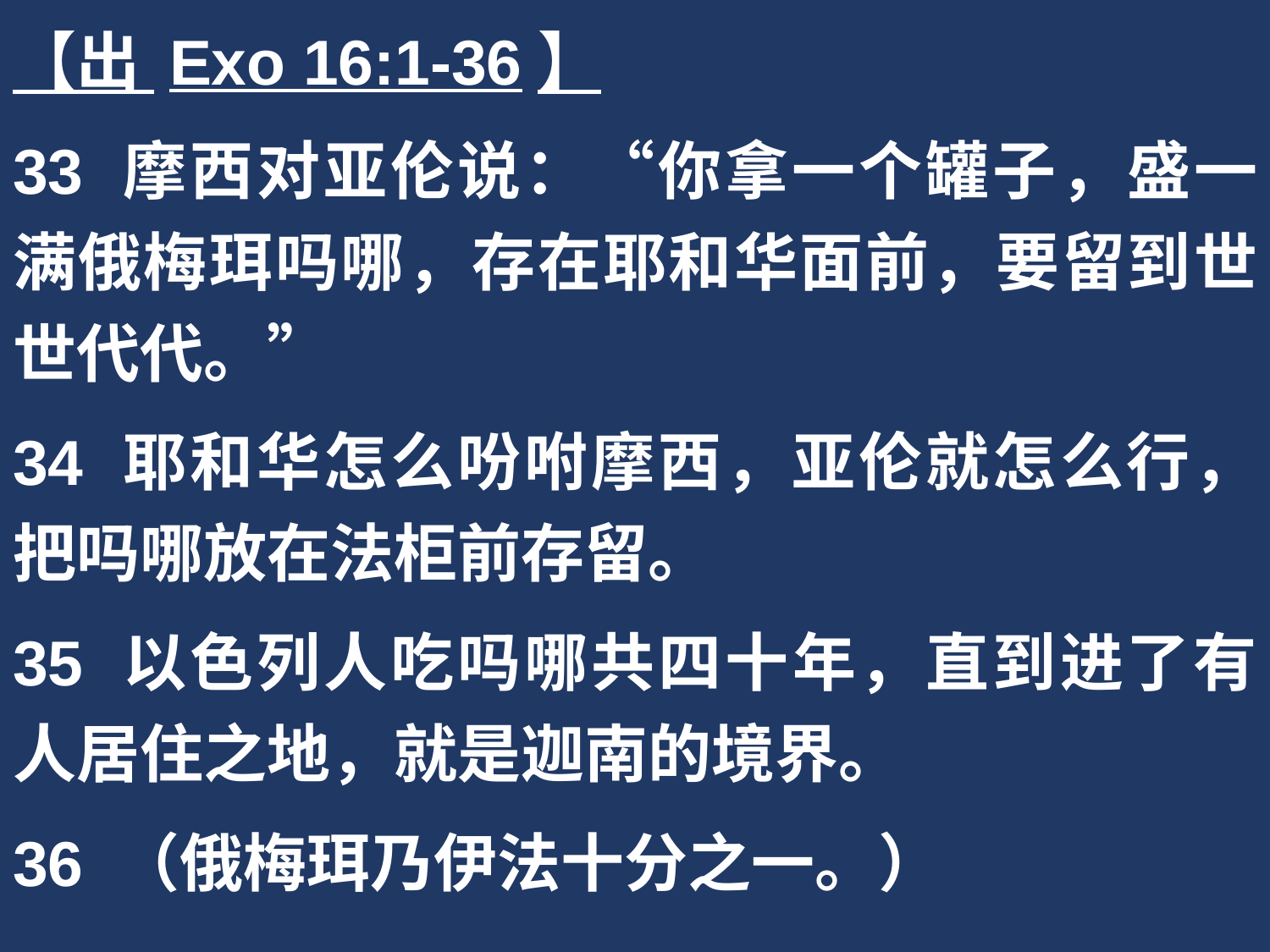

【出 Exo 16:1-36】
33 摩西对亚伦说：“你拿一个罐子，盛一满俄梅珥吗哪，存在耶和华面前，要留到世世代代。”
34 耶和华怎么吩咐摩西，亚伦就怎么行，把吗哪放在法柜前存留。
35 以色列人吃吗哪共四十年，直到进了有人居住之地，就是迦南的境界。
36 （俄梅珥乃伊法十分之一。）